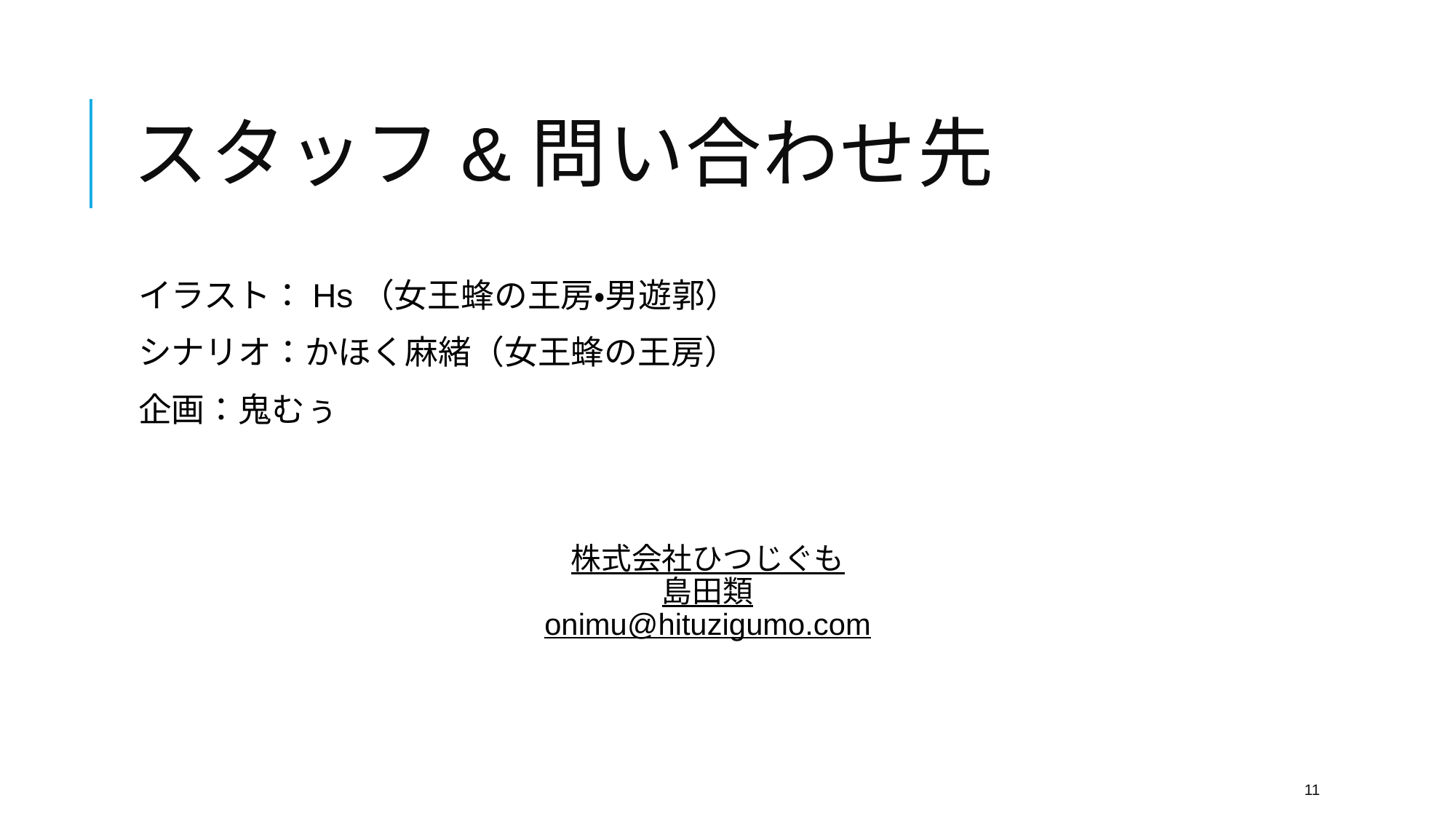

# スタッフ&問い合わせ先
イラスト：Hs（女王蜂の王房・男遊郭）
シナリオ：かほく麻緒（女王蜂の王房）
企画：鬼むぅ

株式会社ひつじぐも
島田類
onimu@hituzigumo.com
11